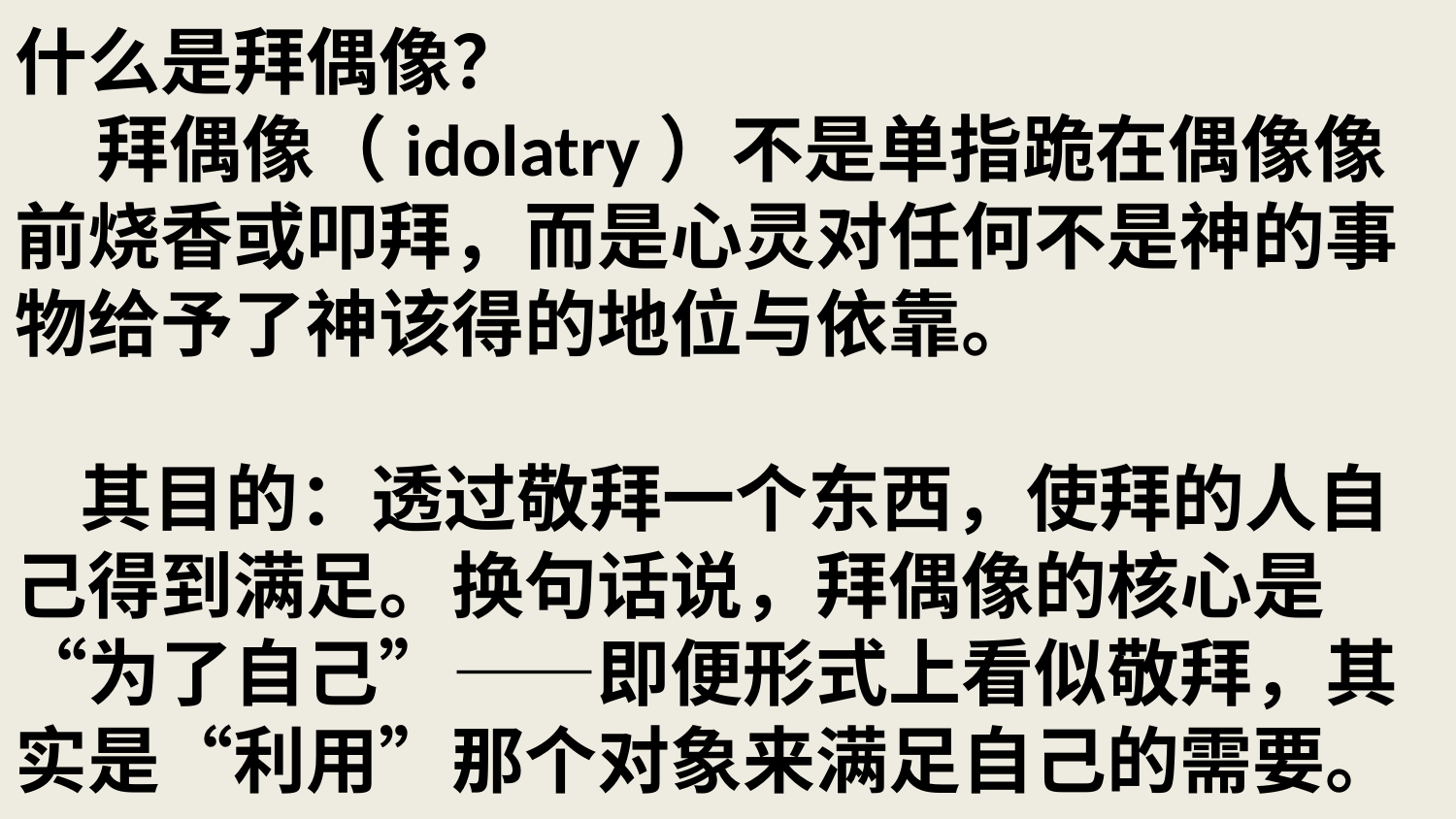

# 什么是拜偶像？ 拜偶像（idolatry）不是单指跪在偶像像前烧香或叩拜，而是心灵对任何不是神的事物给予了神该得的地位与依靠。 其目的：透过敬拜一个东西，使拜的人自己得到满足。换句话说，拜偶像的核心是“为了自己”——即便形式上看似敬拜，其实是“利用”那个对象来满足自己的需要。